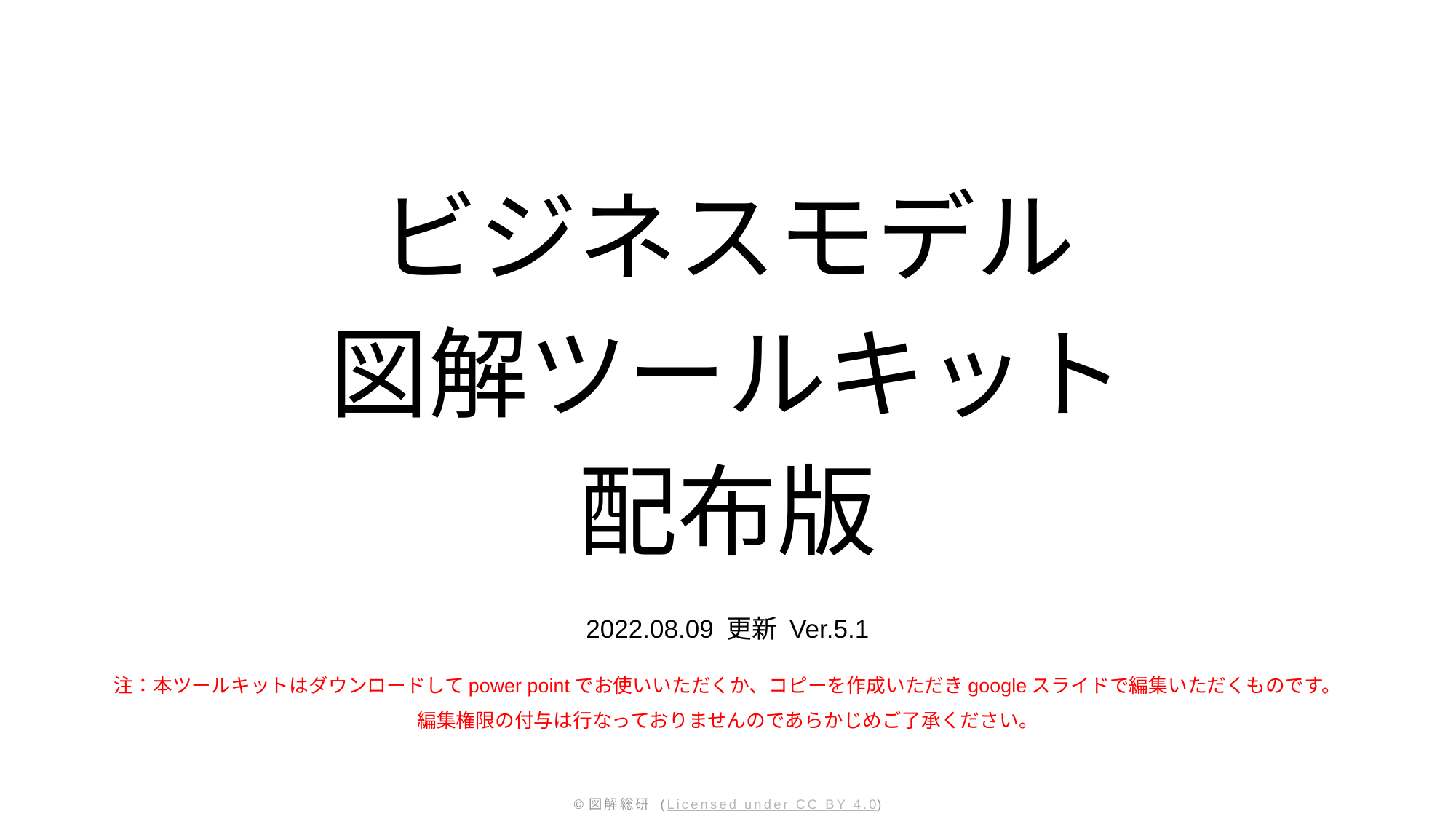

ビジネスモデル
図解ツールキット
配布版
2022.08.09 更新 Ver.5.1
注：本ツールキットはダウンロードしてpower pointでお使いいただくか、コピーを作成いただきgoogleスライドで編集いただくものです。
編集権限の付与は行なっておりませんのであらかじめご了承ください。
©図解総研 (Licensed under CC BY 4.0)